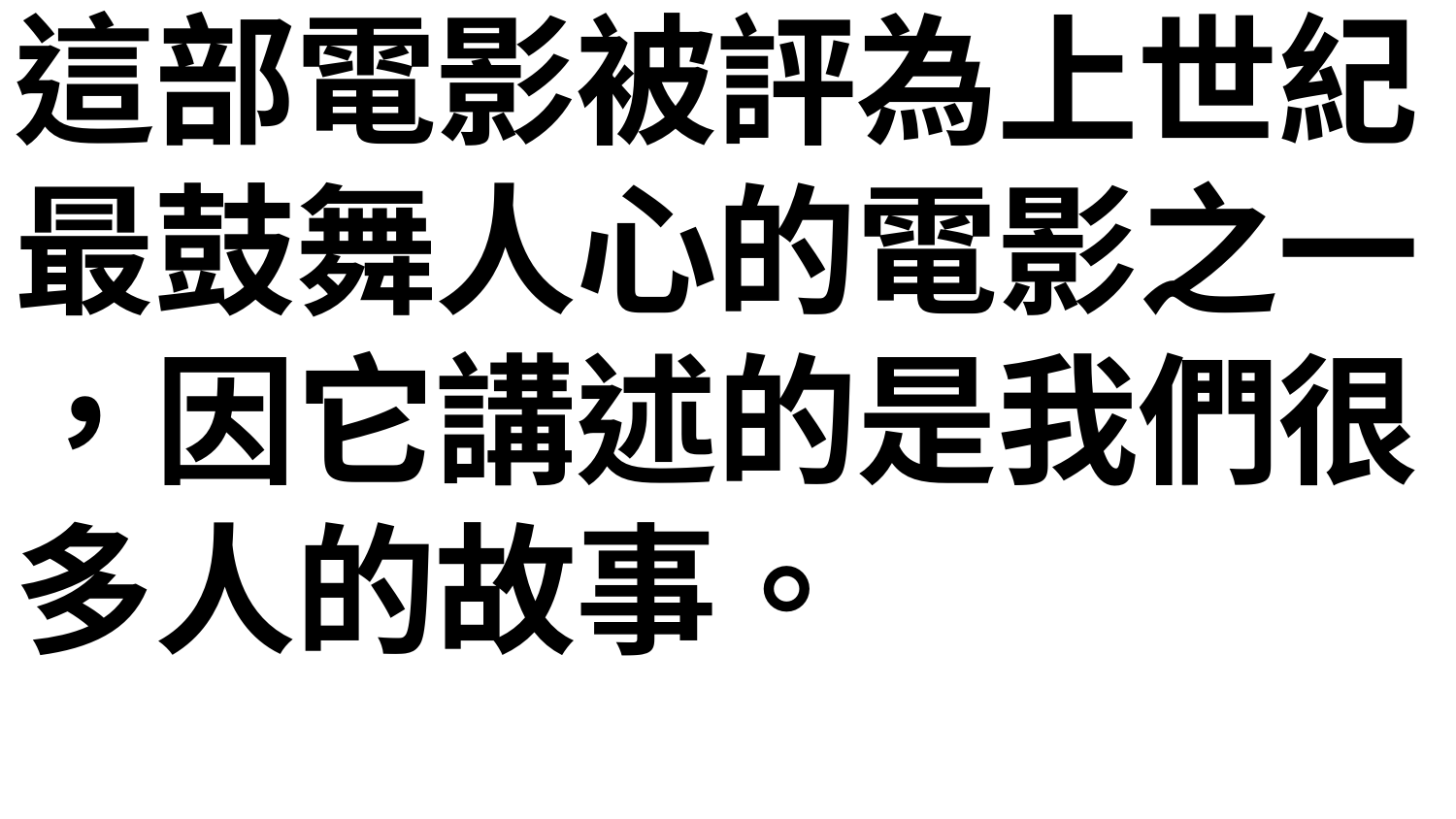

這部電影被評為上世紀最鼓舞人心的電影之一
，因它講述的是我們很多人的故事。